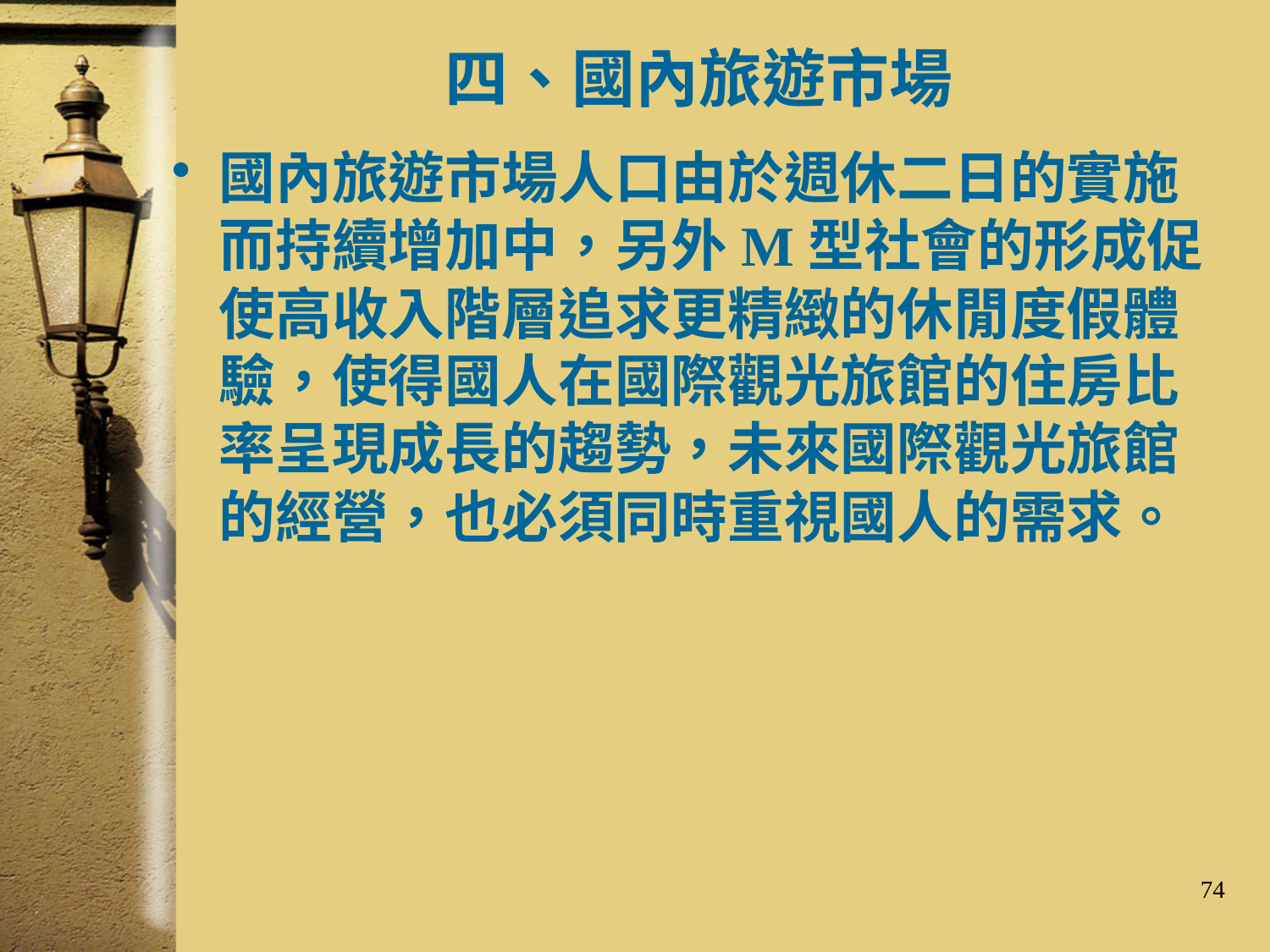

# 四、國內旅遊市場
國內旅遊市場人口由於週休二日的實施而持續增加中，另外M型社會的形成促使高收入階層追求更精緻的休閒度假體驗，使得國人在國際觀光旅館的住房比率呈現成長的趨勢，未來國際觀光旅館的經營，也必須同時重視國人的需求。
74